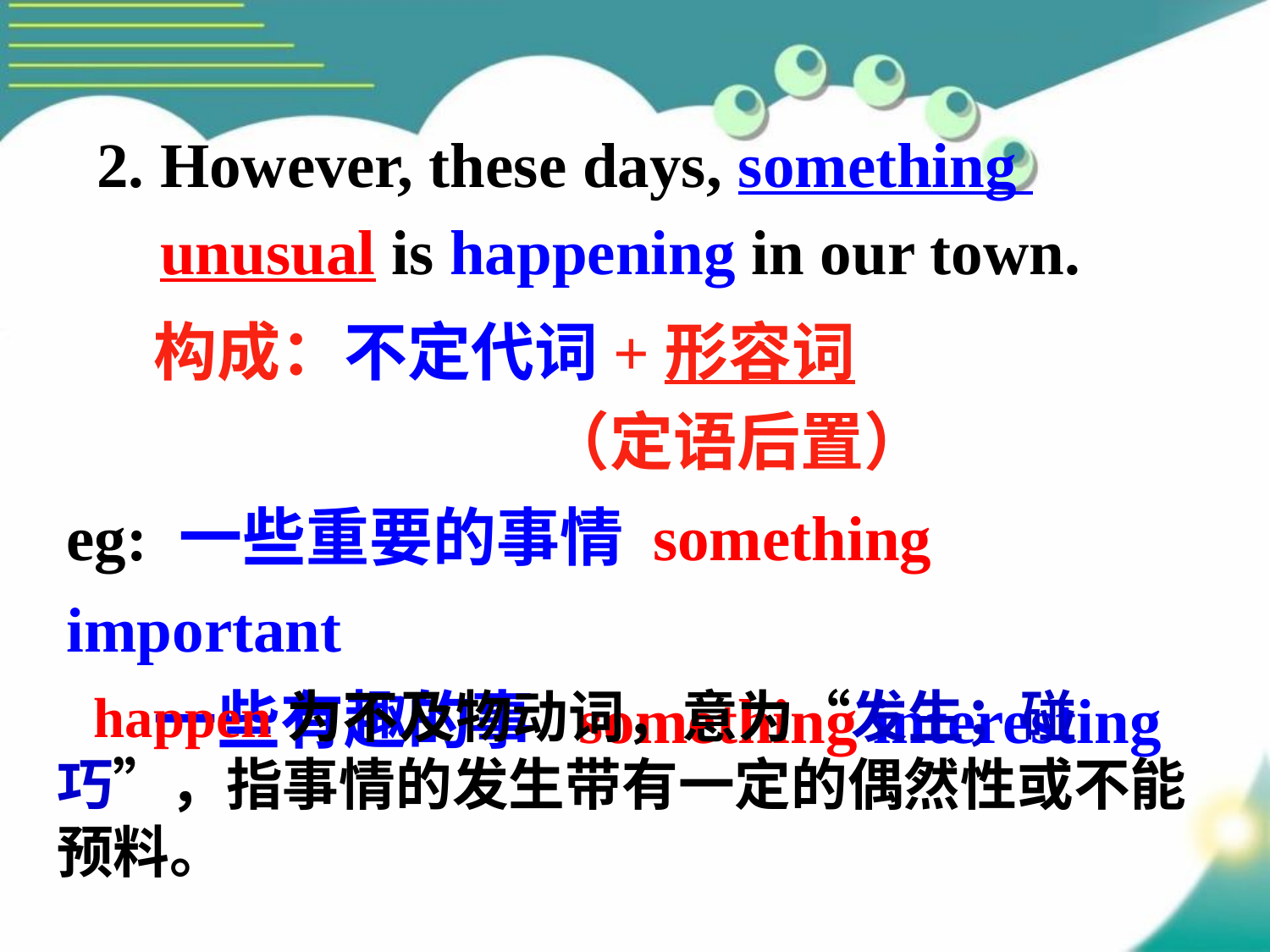

2. However, these days, something
    unusual is happening in our town.
构成：不定代词+形容词
（定语后置）
eg: 一些重要的事情 something important
     一些有趣的事  something interesting

happen为不及物动词，意为“发生；碰巧”，指事情的发生带有一定的偶然性或不能预料。